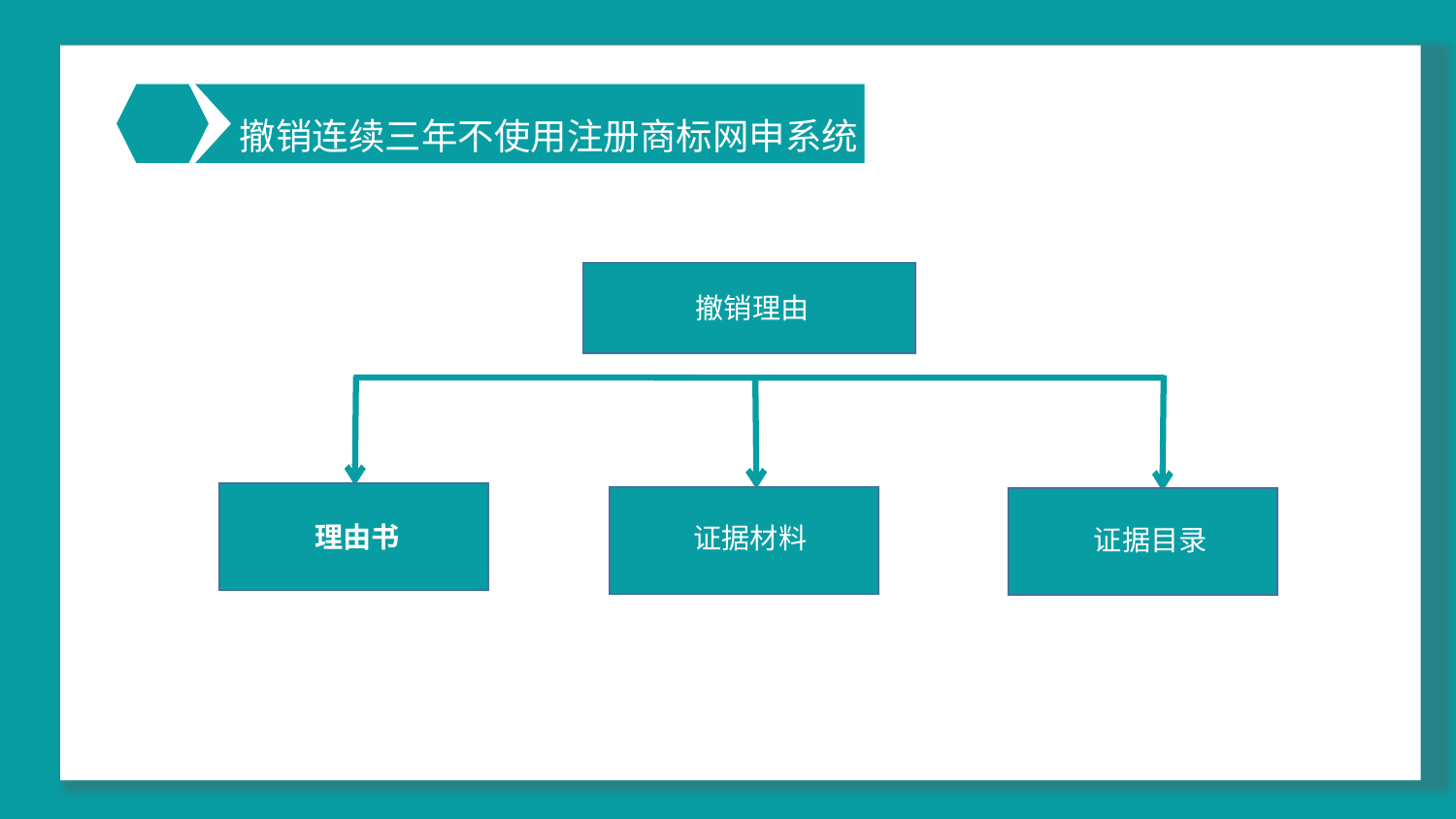

01.综述—文件生命周期理论—启示
01.综述—文件生命周期理论—启示
撤销连续三年不使用注册商标网申系统

0
The Difficulty Of Practice

撤销理由

理由书
证据材料
证据目录